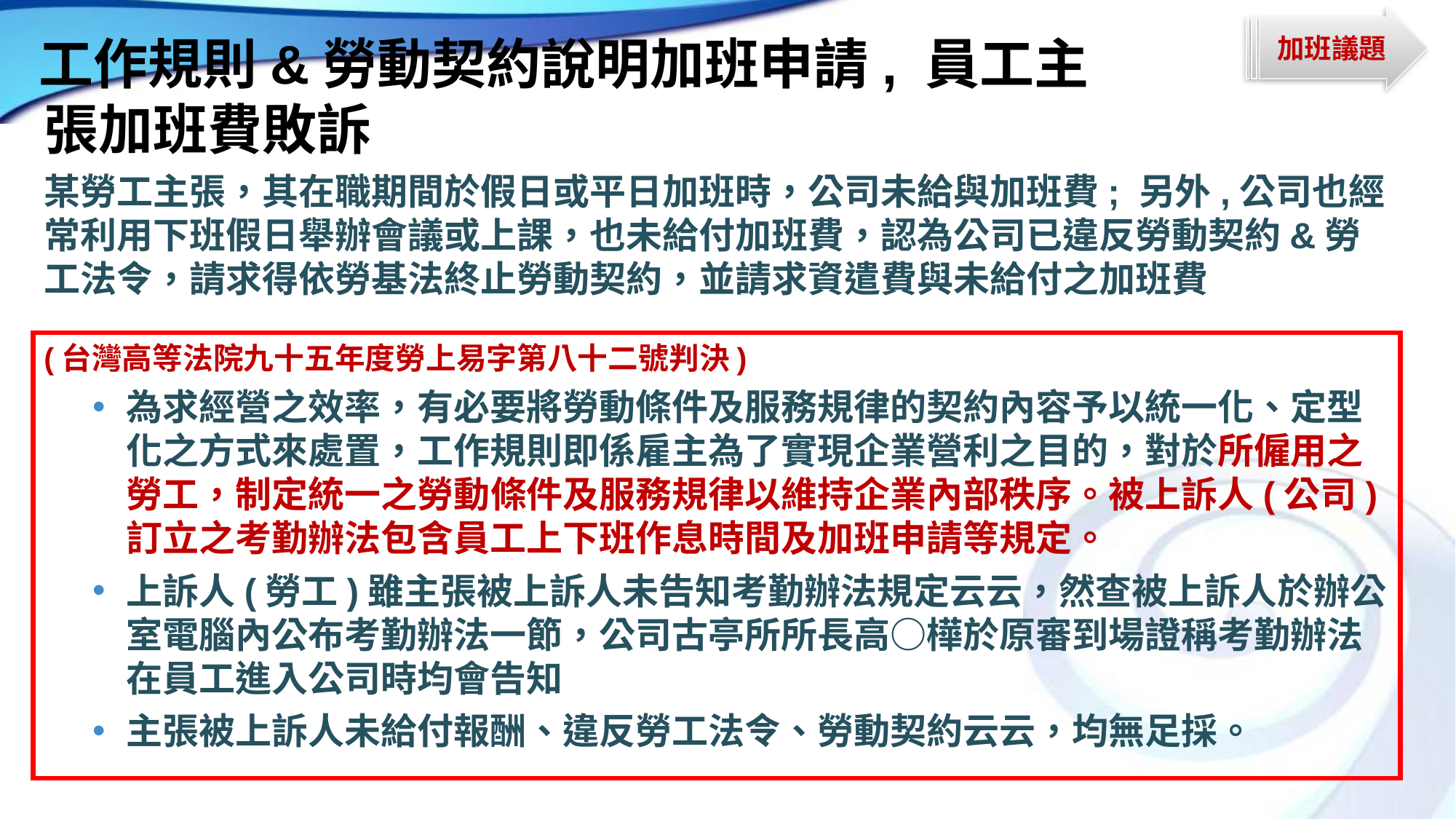

加班議題
# 工作規則&勞動契約說明加班申請, 員工主張加班費敗訴
某勞工主張，其在職期間於假日或平日加班時，公司未給與加班費; 另外,公司也經常利用下班假日舉辦會議或上課，也未給付加班費，認為公司已違反勞動契約&勞工法令，請求得依勞基法終止勞動契約，並請求資遣費與未給付之加班費
(台灣高等法院九十五年度勞上易字第八十二號判決)
為求經營之效率，有必要將勞動條件及服務規律的契約內容予以統一化、定型化之方式來處置，工作規則即係雇主為了實現企業營利之目的，對於所僱用之勞工，制定統一之勞動條件及服務規律以維持企業內部秩序。被上訴人(公司) 訂立之考勤辦法包含員工上下班作息時間及加班申請等規定。
上訴人(勞工)雖主張被上訴人未告知考勤辦法規定云云，然查被上訴人於辦公室電腦內公布考勤辦法一節，公司古亭所所長高○樺於原審到場證稱考勤辦法在員工進入公司時均會告知
主張被上訴人未給付報酬、違反勞工法令、勞動契約云云，均無足採。